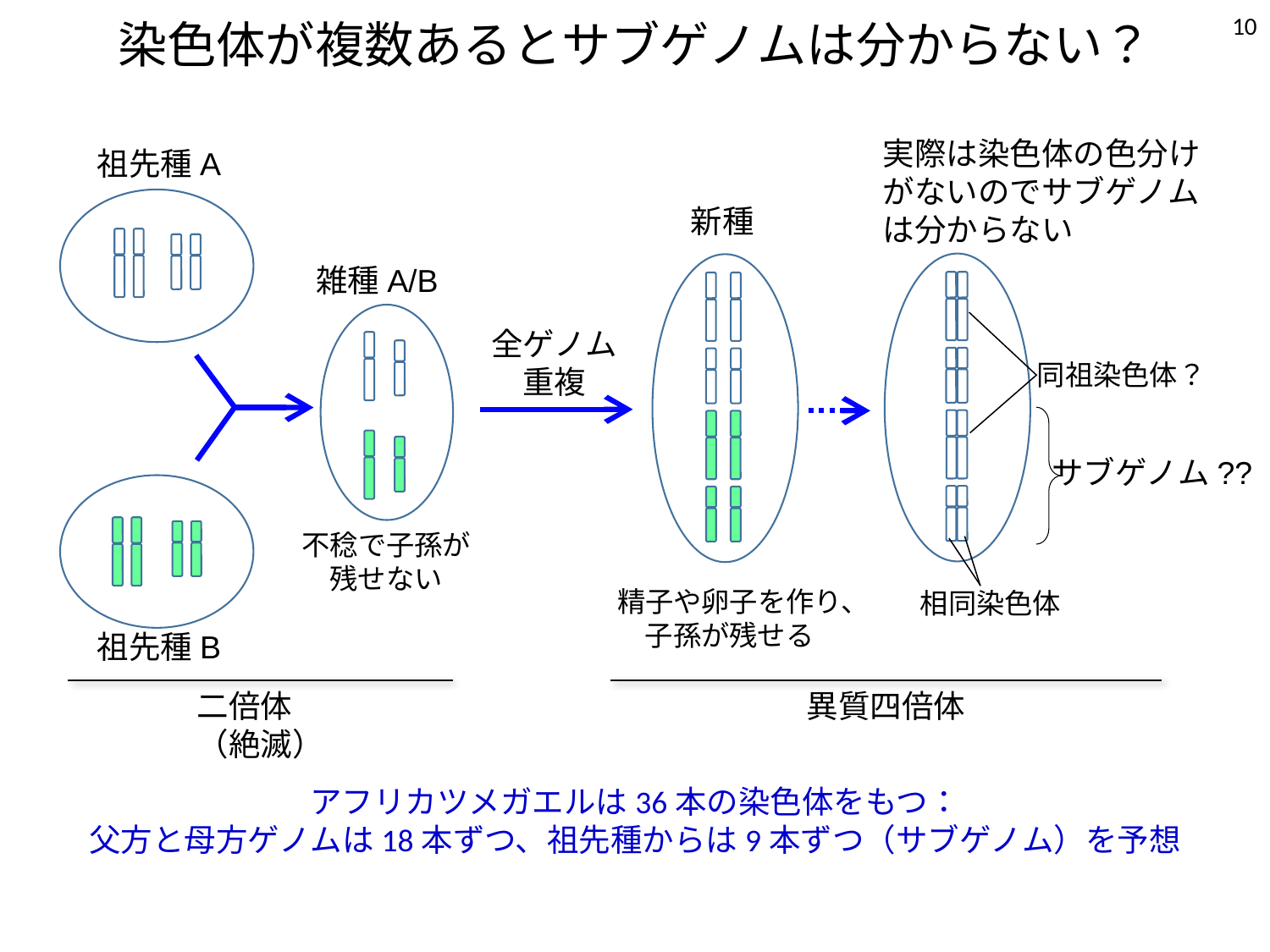

10
染色体が複数あるとサブゲノムは分からない？
実際は染色体の色分けがないのでサブゲノムは分からない

同祖染色体？

サブゲノム??

相同染色体
祖先種A

新種

雑種A/B

全ゲノム重複

不稔で子孫が残せない
精子や卵子を作り、子孫が残せる
祖先種B
二倍体
（絶滅）
異質四倍体
アフリカツメガエルは36本の染色体をもつ：
父方と母方ゲノムは18本ずつ、祖先種からは9本ずつ（サブゲノム）を予想